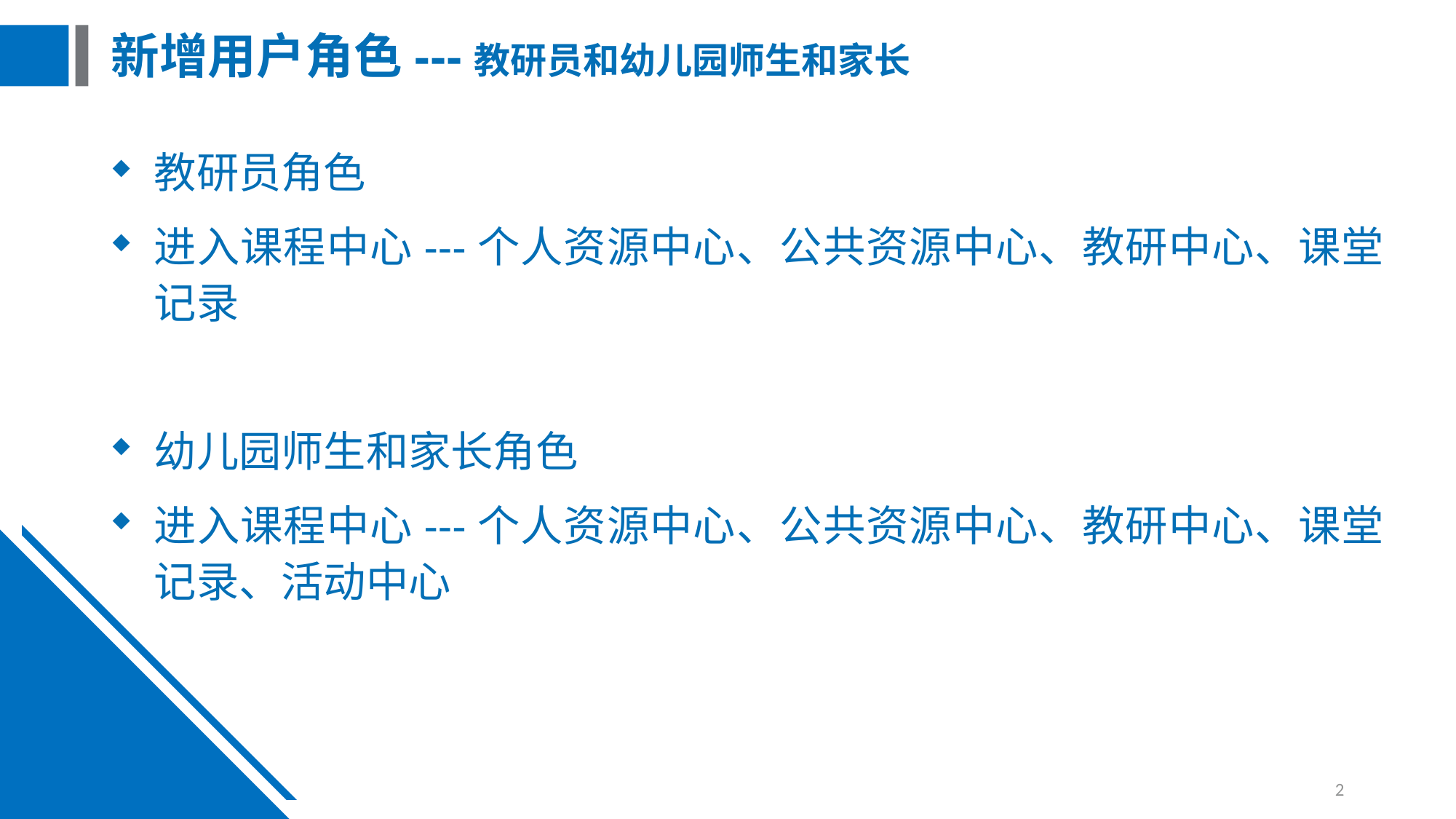

# 新增用户角色---教研员和幼儿园师生和家长
教研员角色
进入课程中心---个人资源中心、公共资源中心、教研中心、课堂记录

幼儿园师生和家长角色
进入课程中心---个人资源中心、公共资源中心、教研中心、课堂记录、活动中心

2